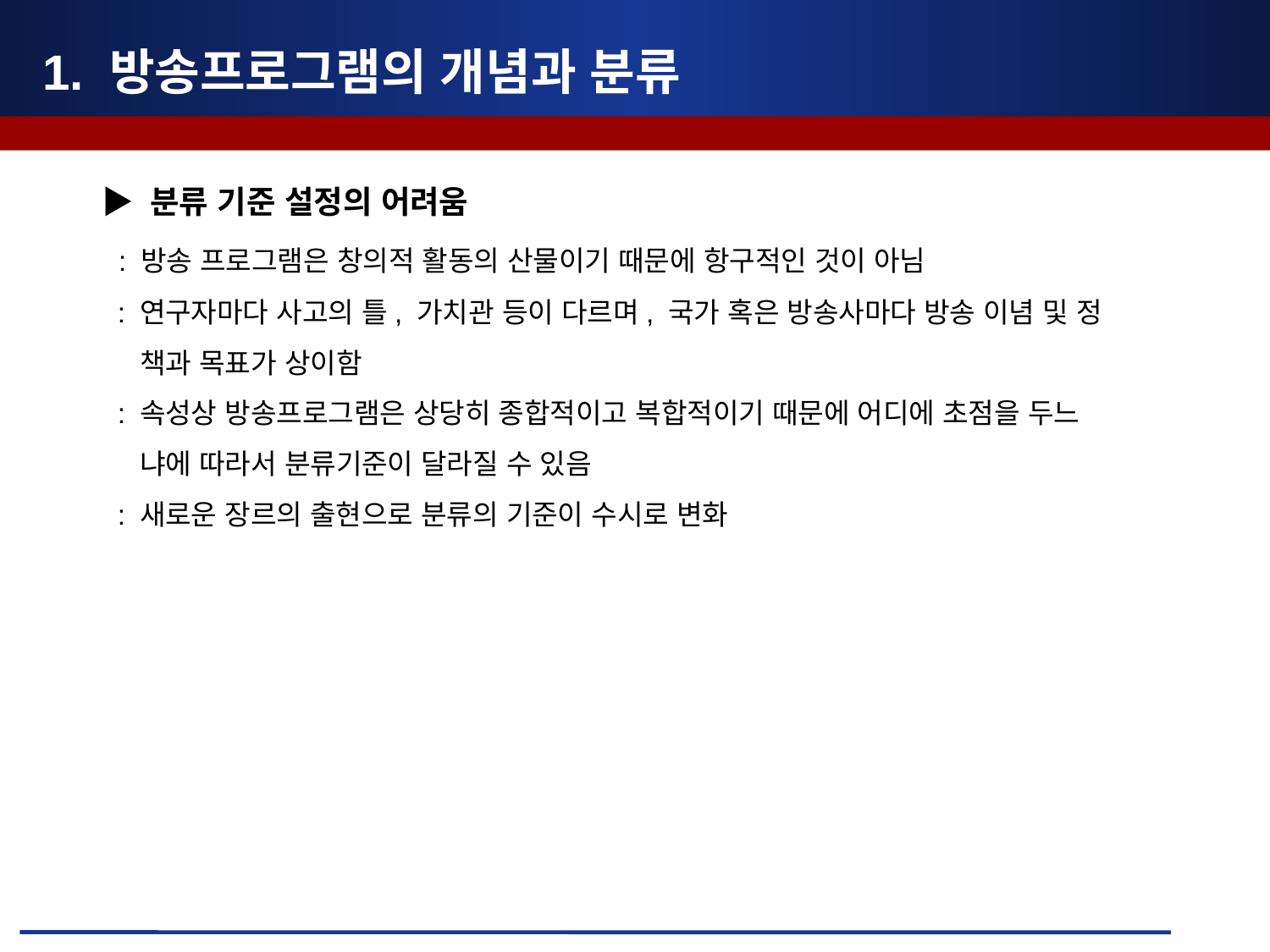

# 1. 방송프로그램의 개념과 분류

▶ 분류 기준 설정의 어려움
  : 방송 프로그램은 창의적 활동의 산물이기 때문에 항구적인 것이 아님
  : 연구자마다 사고의 틀, 가치관 등이 다르며, 국가 혹은 방송사마다 방송 이념 및 정
    책과 목표가 상이함
  : 속성상 방송프로그램은 상당히 종합적이고 복합적이기 때문에 어디에 초점을 두느
    냐에 따라서 분류기준이 달라질 수 있음
  : 새로운 장르의 출현으로 분류의 기준이 수시로 변화